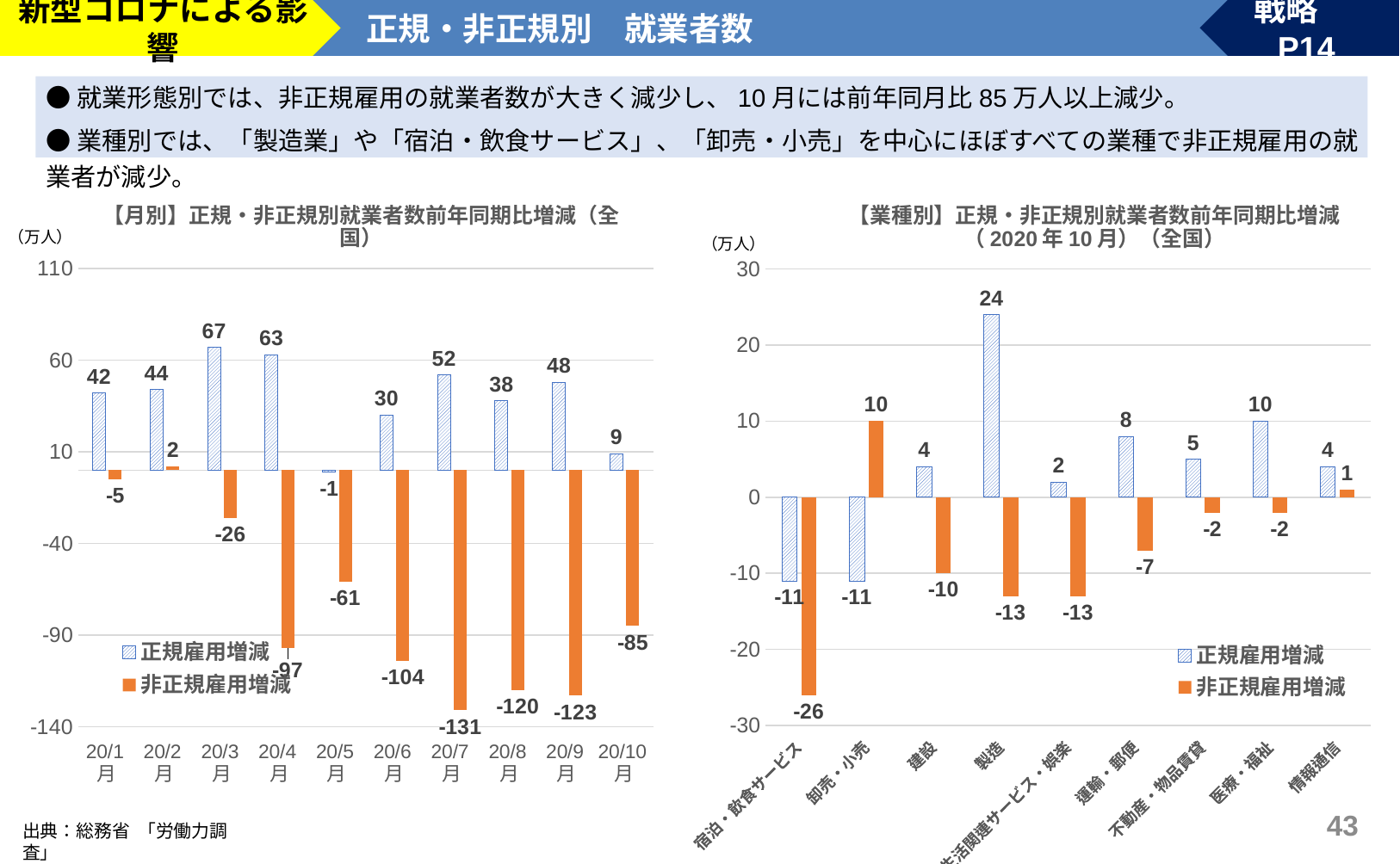

新型コロナによる影響
正規・非正規別　就業者数
戦略　P14
●就業形態別では、非正規雇用の就業者数が大きく減少し、10月には前年同月比85万人以上減少。
●業種別では、「製造業」や「宿泊・飲食サービス」、「卸売・小売」を中心にほぼすべての業種で非正規雇用の就業者が減少。

### Chart: 【月別】正規・非正規別就業者数前年同期比増減（全国）

| Category | 正規雇用増減 | 非正規雇用増減 |
|---|---|---|
| 20/1月 | 42.0 | -5.0 |
| 20/2月 | 44.0 | 2.0 |
| 20/3月 | 67.0 | -26.0 |
| 20/4月 | 63.0 | -97.0 |
| 20/5月 | -1.0 | -61.0 |
| 20/6月 | 30.0 | -104.0 |
| 20/7月 | 52.0 | -131.0 |
| 20/8月 | 38.0 | -120.0 |
| 20/9月 | 48.0 | -123.0 |
| 20/10月 | 9.0 | -85.0 |

### Chart: 【業種別】正規・非正規別就業者数前年同期比増減
（2020年10月）（全国）

| Category | 正規雇用増減 | 非正規雇用増減 |
|---|---|---|
| 宿泊・飲食サービス | -11.0 | -26.0 |
| 卸売・小売 | -11.0 | 10.0 |
| 建設 | 4.0 | -10.0 |
| 製造 | 24.0 | -13.0 |
| 生活関連サービス・娯楽 | 2.0 | -13.0 |
| 運輸・郵便 | 8.0 | -7.0 |
| 不動産・物品賃貸 | 5.0 | -2.0 |
| 医療・福祉 | 10.0 | -2.0 |
| 情報通信 | 4.0 | 1.0 |
43
出典：総務省  「労働力調査」